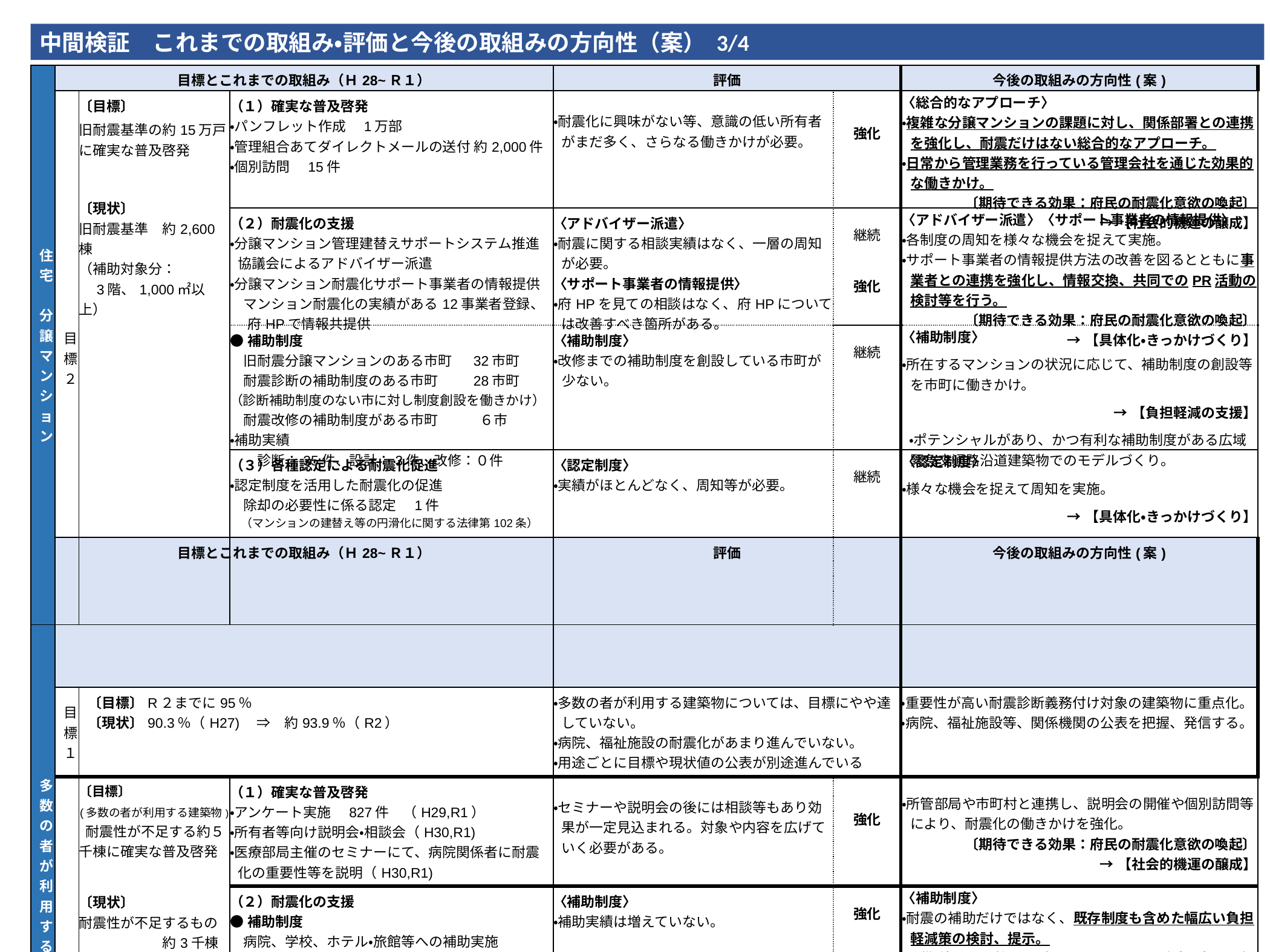

中間検証　これまでの取組み・評価と今後の取組みの方向性（案） 3/4
| 住宅　分譲マンション | 目標とこれまでの取組み（Ｈ28~Ｒ１） |  |  | 評価 |  | 今後の取組みの方向性(案) |
| --- | --- | --- | --- | --- | --- | --- |
|  | 目標２ | 〔目標〕 旧耐震基準の約15万戸に確実な普及啓発　 〔現状〕 旧耐震基準　約2,600棟 （補助対象分： 　3階、1,000㎡以上） | （１）確実な普及啓発 ・パンフレット作成　1万部 ・管理組合あてダイレクトメールの送付 約2,000件 ・個別訪問　15件 | ・耐震化に興味がない等、意識の低い所有者がまだ多く、さらなる働きかけが必要。 | 強化 | 〈総合的なアプローチ〉 ・複雑な分譲マンションの課題に対し、関係部署との連携を強化し、耐震だけはない総合的なアプローチ。 ・日常から管理業務を行っている管理会社を通じた効果的な働きかけ。 〔期待できる効果：府民の耐震化意欲の喚起〕 →【社会的機運の醸成】 |
|  |  |  | （２）耐震化の支援 ・分譲マンション管理建替えサポートシステム推進協議会によるアドバイザー派遣 ・分譲マンション耐震化サポート事業者の情報提供 　マンション耐震化の実績がある12事業者登録、府HPで情報共提供 | 〈アドバイザー派遣〉 ・耐震に関する相談実績はなく、一層の周知が必要。 〈サポート事業者の情報提供〉 ・府HPを見ての相談はなく、府HPについては改善すべき箇所がある。 | 継続 強化 | 〈アドバイザー派遣〉〈サポート事業者の情報提供〉 ・各制度の周知を様々な機会を捉えて実施。 ・サポート事業者の情報提供方法の改善を図るとともに事業者との連携を強化し、情報交換、共同でのPR活動の検討等を行う。 〔期待できる効果：府民の耐震化意欲の喚起〕 →【具体化・きっかけづくり】 |
|  |  |  | ●補助制度 　旧耐震分譲マンションのある市町　 32市町 　耐震診断の補助制度のある市町　　 28市町 （診断補助制度のない市に対し制度創設を働きかけ） 　耐震改修の補助制度がある市町　　　６市 ・補助実績 　　診断：35件、設計：3件、改修：０件 | 〈補助制度〉 ・改修までの補助制度を創設している市町が少ない。 | 継続 | 〈補助制度〉 ・所在するマンションの状況に応じて、補助制度の創設等を市町に働きかけ。 →【負担軽減の支援】 ・ポテンシャルがあり、かつ有利な補助制度がある広域緊急交通路沿道建築物でのモデルづくり。 |
|  |  |  | （３）各種認定による耐震化促進 ・認定制度を活用した耐震化の促進 　除却の必要性に係る認定　1件 　（マンションの建替え等の円滑化に関する法律第102条） | 〈認定制度〉 ・実績がほとんどなく、周知等が必要。 | 継続 | 〈認定制度〉 ・様々な機会を捉えて周知を実施。 →【具体化・きっかけづくり】 |
| 多数の者が利用する建築物 | 目標とこれまでの取組み（Ｈ28~Ｒ１） |  |  | 評価 |  | 今後の取組みの方向性(案) |
| --- | --- | --- | --- | --- | --- | --- |
|  | 目標１ | 〔目標〕R２までに95％ 〔現状〕90.3％（H27)　⇒　約93.9％（R2） |  | ・多数の者が利用する建築物については、目標にやや達していない。 ・病院、福祉施設の耐震化があまり進んでいない。 ・用途ごとに目標や現状値の公表が別途進んでいる |  | ・重要性が高い耐震診断義務付け対象の建築物に重点化。 ・病院、福祉施設等、関係機関の公表を把握、発信する。 |
|  | 目標２ | 〔目標〕 (多数の者が利用する建築物) 耐震性が不足する約５千棟に確実な普及啓発 〔現状〕 耐震性が不足するもの 　　　　　　約3千棟 | （１）確実な普及啓発 ・アンケート実施　827件　（H29,R1） ・所有者等向け説明会・相談会（H30,R1) ・医療部局主催のセミナーにて、病院関係者に耐震化の重要性等を説明（H30,R1) | ・セミナーや説明会の後には相談等もあり効果が一定見込まれる。対象や内容を広げていく必要がある。 | 強化 | ・所管部局や市町村と連携し、説明会の開催や個別訪問等により、耐震化の働きかけを強化。 〔期待できる効果：府民の耐震化意欲の喚起〕 →【社会的機運の醸成】 |
|  |  |  | （２）耐震化の支援 ●補助制度 　病院、学校、ホテル・旅館等への補助実施 　補助実績　診断：3件 | 〈補助制度〉 ・補助実績は増えていない。 | 強化 | 〈補助制度〉 ・耐震の補助だけではなく、既存制度も含めた幅広い負担軽減策の検討、提示。 〔期待できる効果：耐震化のきっかけを確実に捉える〕 →【具体化・きっかけづくり】 |
|  |  |  | （３）各種認定による耐震化促進 ・段階的な改修も認め、補助することを承認 ・各種認定等による耐震化促進　 　地震に対する安全性の認定(耐促法第22条) ５件 ・耐震化の状況をわかりやすく公表する仕組み検討 | 〈認定制度〉 ・認定制度について、実績がわずかであり、制度の周知の徹底とともに、インセンティブとなるような運用の検討が必要。 | 継続 | 〈認定制度〉 ・様々な機会を捉えて周知を実施。 →【具体化・きっかけづくり】 |